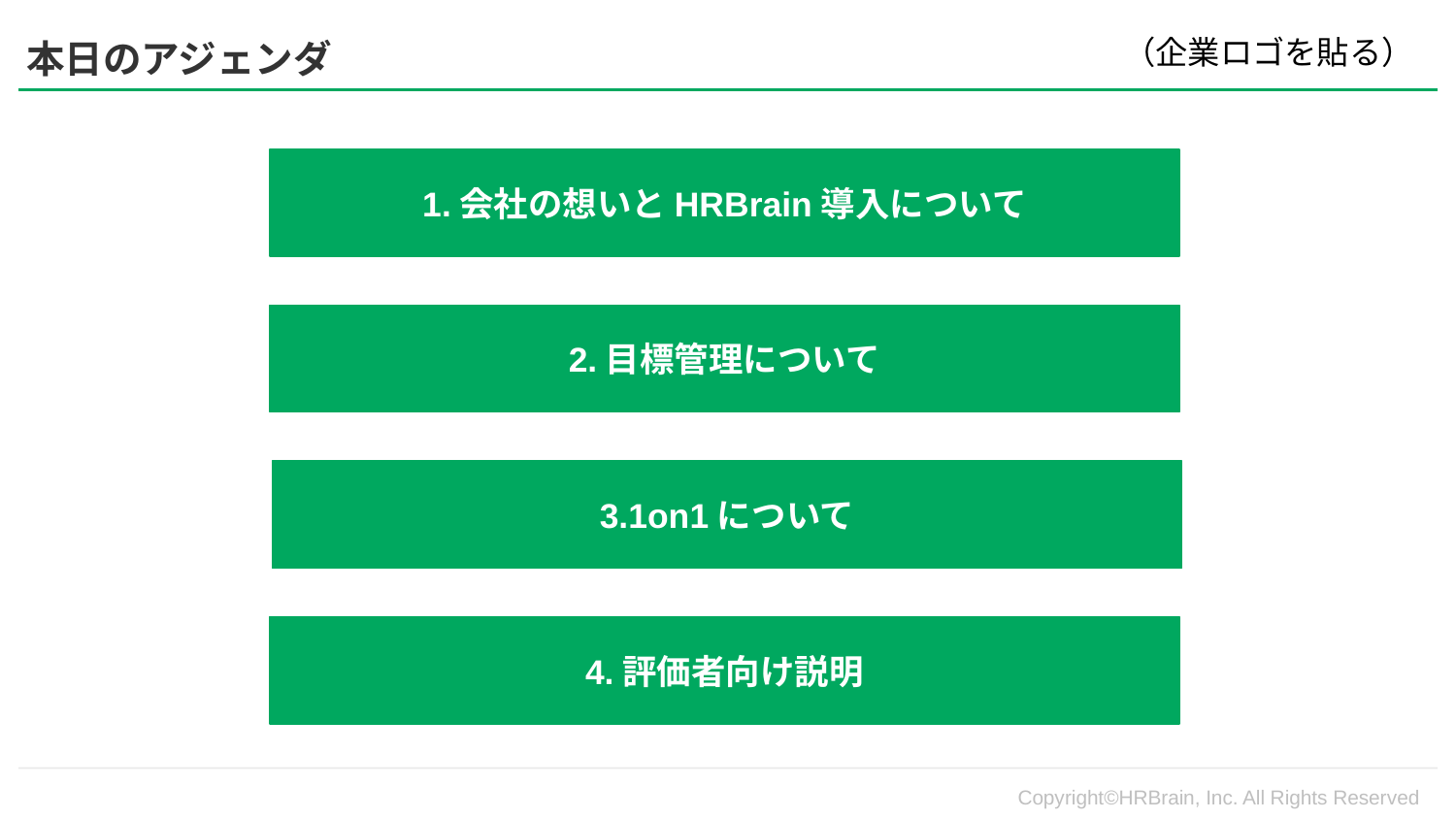

（企業ロゴを貼る）
本日のアジェンダ
1.会社の想いとHRBrain導入について
2.目標管理について
3.1on1について
4.評価者向け説明

Copyright©HRBrain, Inc. All Rights Reserved